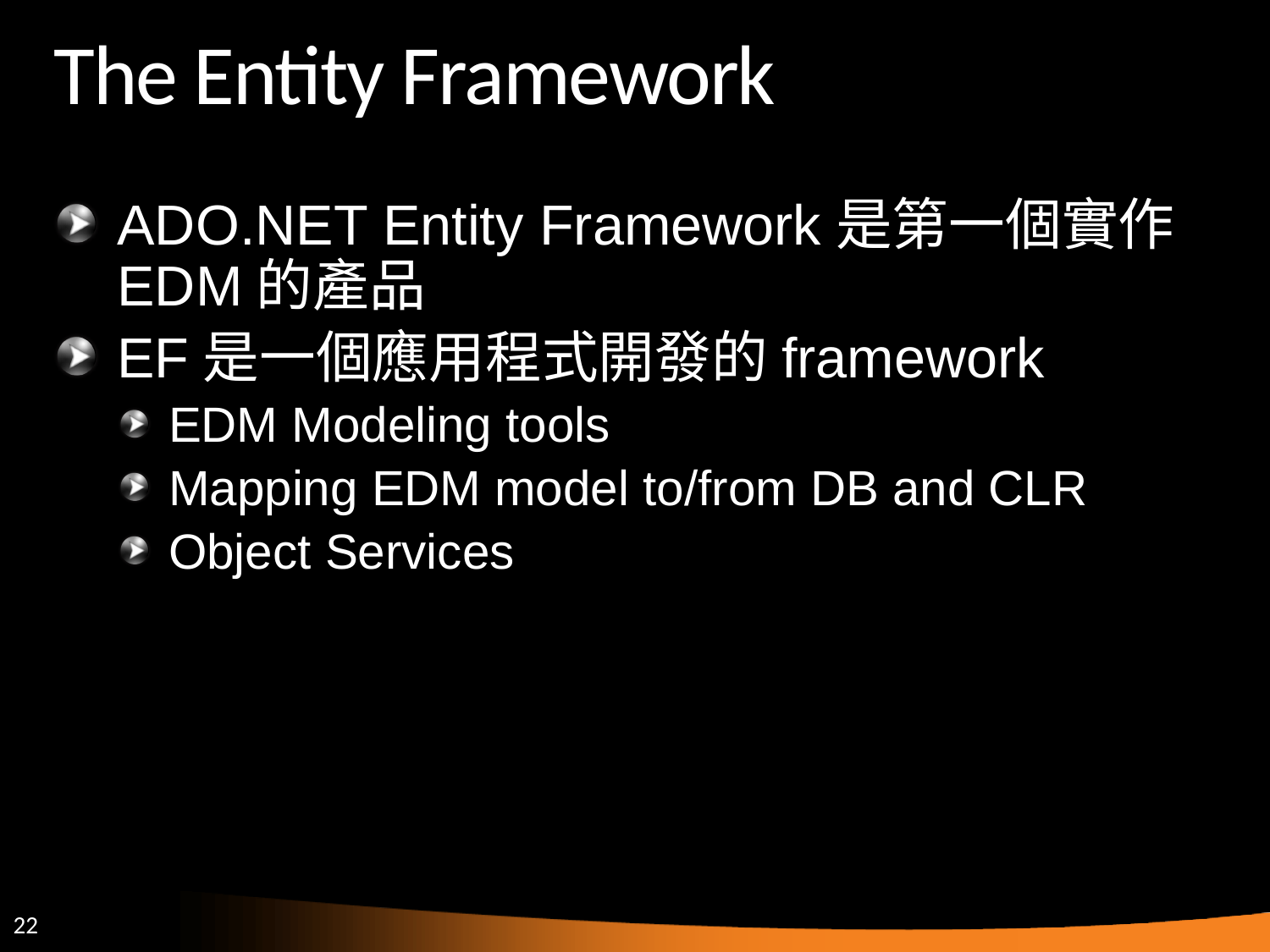

# The Entity Framework
ADO.NET Entity Framework是第一個實作EDM的產品
EF是一個應用程式開發的framework
EDM Modeling tools
Mapping EDM model to/from DB and CLR
Object Services